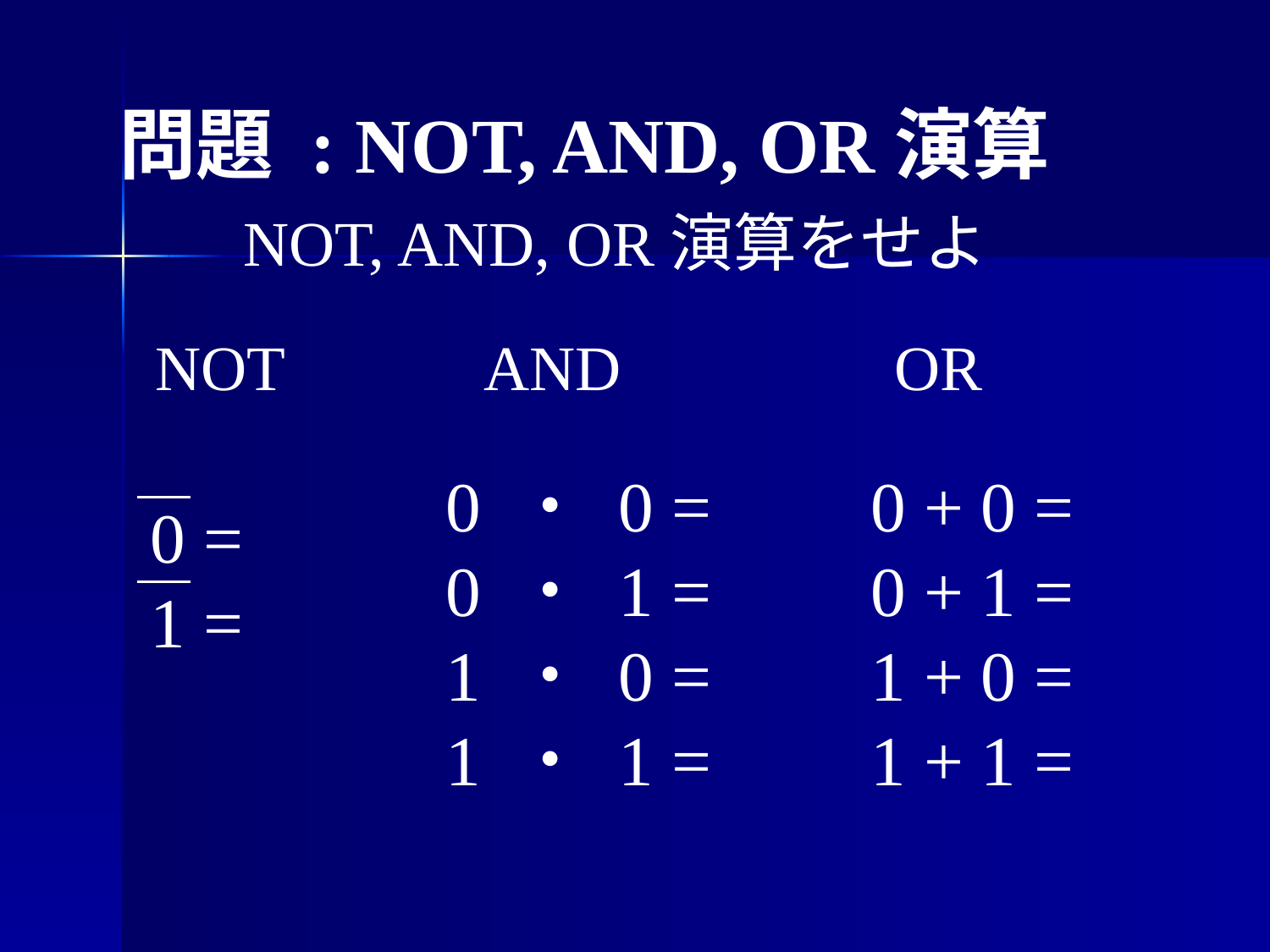

問題 : NOT, AND, OR演算
NOT, AND, OR演算をせよ
OR
NOT
AND
0 ・ 0 =
0 ・ 1 =
1 ・ 0 =
1 ・ 1 =
0 + 0 =
0 + 1 =
1 + 0 =
1 + 1 =
0 =
1 =